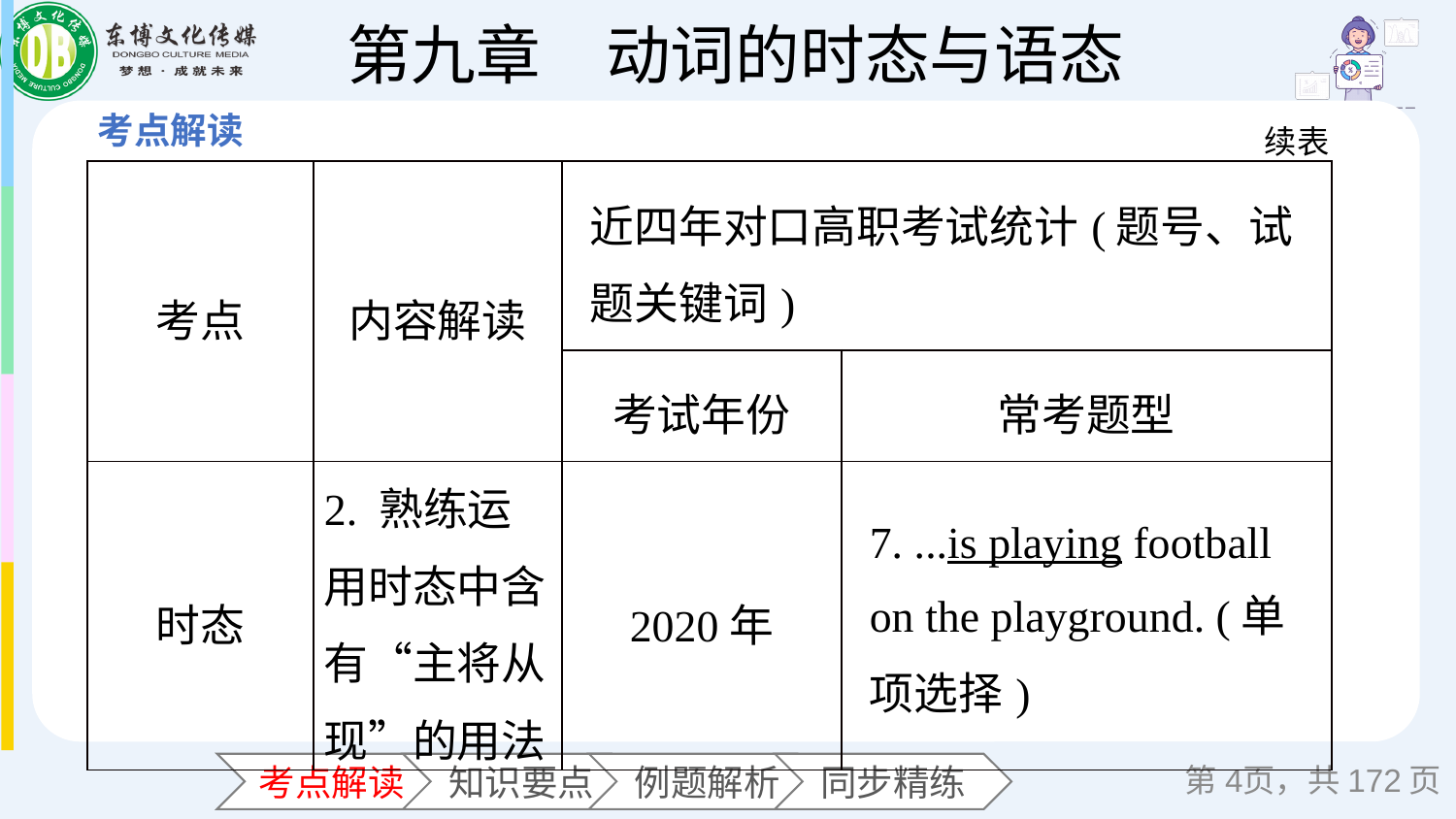

续表
| 考点 | 内容解读 | 近四年对口高职考试统计(题号、试题关键词) |  |
| --- | --- | --- | --- |
|  |  | 考试年份 | 常考题型 |
| 时态 | 2. 熟练运用时态中含有“主将从现”的用法 | 2020年 | 7. ...is playing football on the playground. (单项选择) |
第4页，共172页